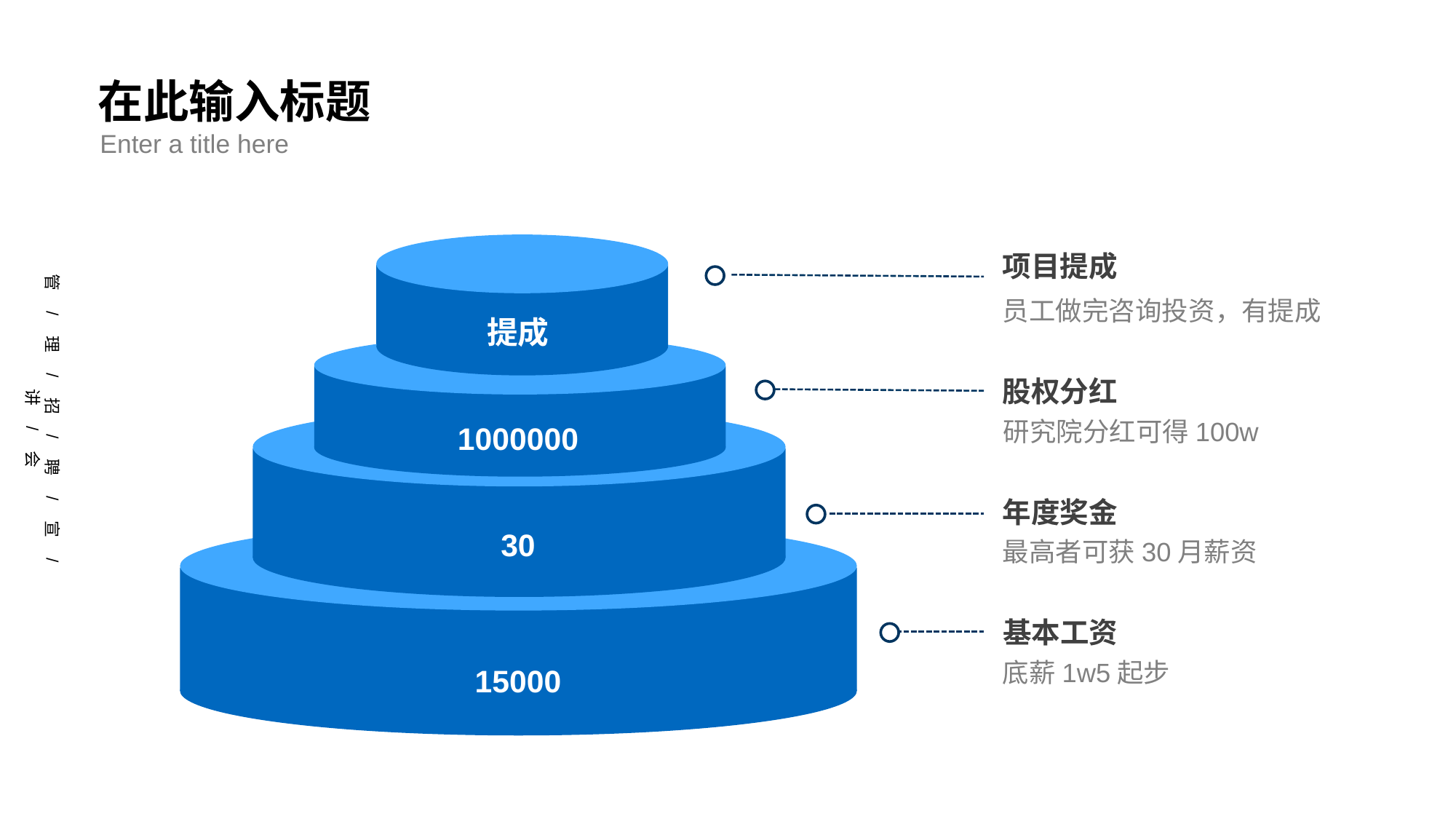

在此输入标题
Enter a title here
管/理/招/聘/宣/讲/会

项目提成

员工做完咨询投资，有提成
提成

股权分红

研究院分红可得100w
1000000

年度奖金

30

最高者可获30月薪资

基本工资

底薪1w5起步
15000